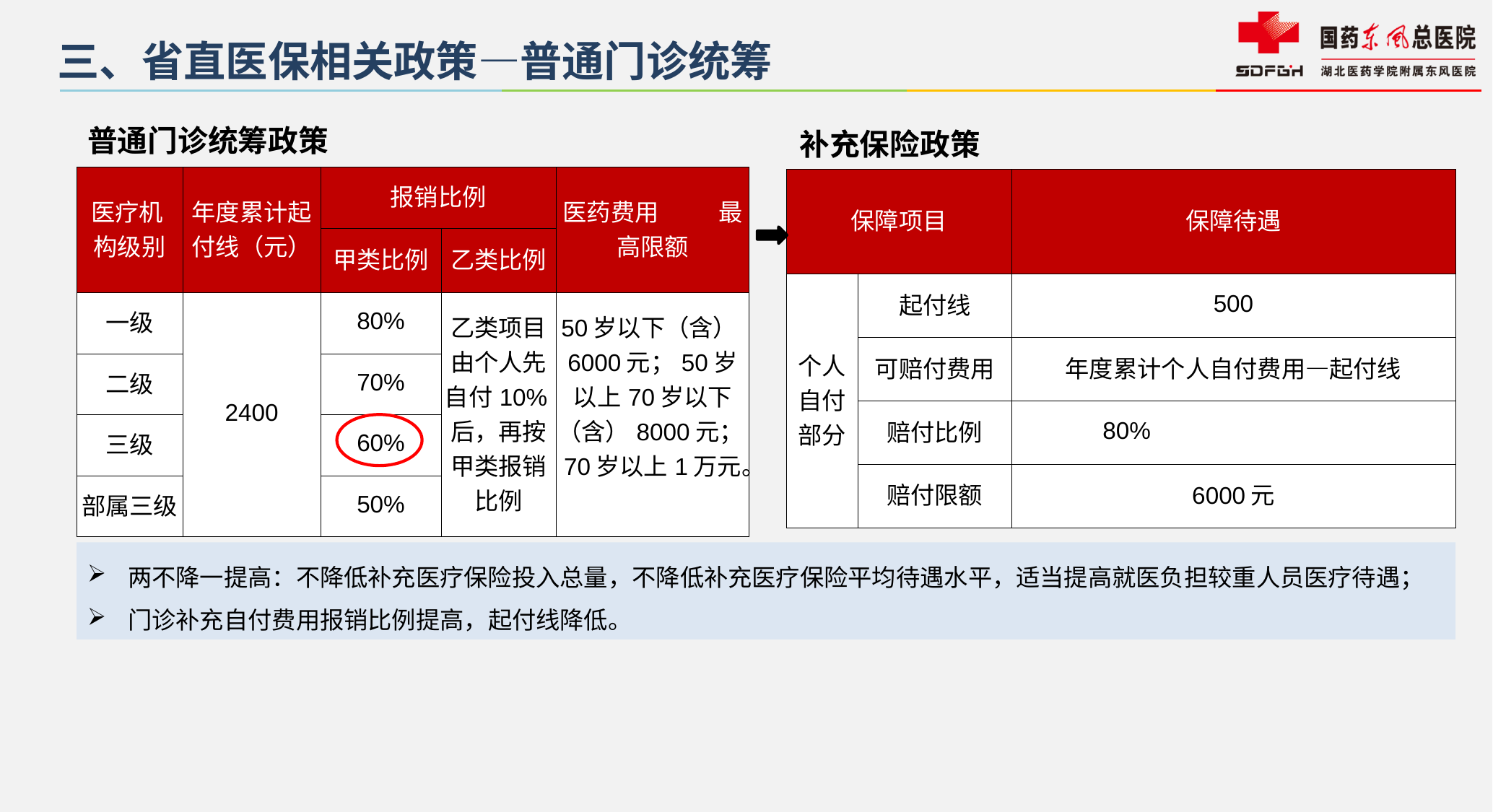

三、省直医保相关政策—普通门诊统筹
普通门诊统筹政策
补充保险政策
| 医疗机 构级别 | 年度累计起付线（元） | 报销比例 |  | 医药费用 最高限额 |
| --- | --- | --- | --- | --- |
|  |  | 甲类比例 | 乙类比例 |  |
| 一级 | 2400 | 80% | 乙类项目由个人先自付10%后，再按甲类报销比例 | 50岁以下（含）6000元；50岁以上70岁以下（含）8000元；70岁以上1万元。 |
| 二级 |  | 70% |  |  |
| 三级 |  | 60% |  |  |
| 部属三级 |  | 50% |  |  |
| 保障项目 |  | 保障待遇 |
| --- | --- | --- |
| 个人自付部分 | 起付线 | 500 |
|  | 可赔付费用 | 年度累计个人自付费用—起付线 |
|  | 赔付比例 | 80% |
|  | 赔付限额 | 6000元 |

两不降一提高：不降低补充医疗保险投入总量，不降低补充医疗保险平均待遇水平，适当提高就医负担较重人员医疗待遇；
门诊补充自付费用报销比例提高，起付线降低。